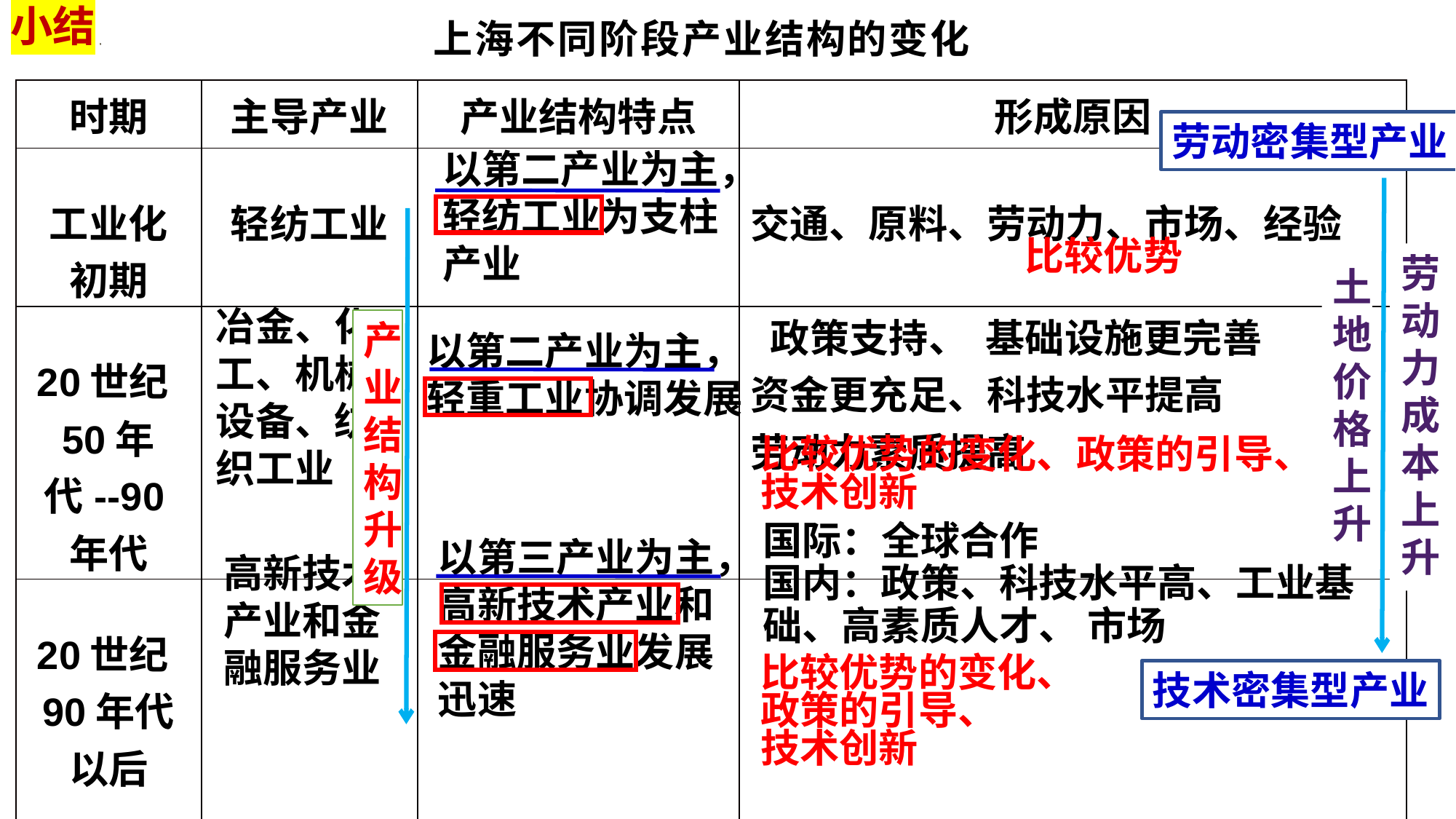

小结
上海不同阶段产业结构的变化
| 时期 | 主导产业 | 产业结构特点 | 形成原因 |
| --- | --- | --- | --- |
| 工业化 初期 | 轻纺工业 |  | 交通、原料、劳动力、市场、经验 |
| 20世纪50年代--90年代 |  |  | 政策支持、 基础设施更完善 资金更充足、科技水平提高 劳动力素质提高 |
| 20世纪90年代以后 |  |  |  |
劳动密集型产业
以第二产业为主，轻纺工业为支柱产业

比较优势
劳动力成本上升
土地价格上升
冶金、化工、机械设备、纺织工业
产
业
结构
升
级
以第二产业为主，轻重工业协调发展

比较优势的变化、政策的引导、
技术创新
国际：全球合作
国内：政策、科技水平高、工业基础、高素质人才、 市场
以第三产业为主，
高新技术产业和金融服务业发展迅速
高新技术产业和金融服务业

比较优势的变化、
政策的引导、
技术创新
技术密集型产业